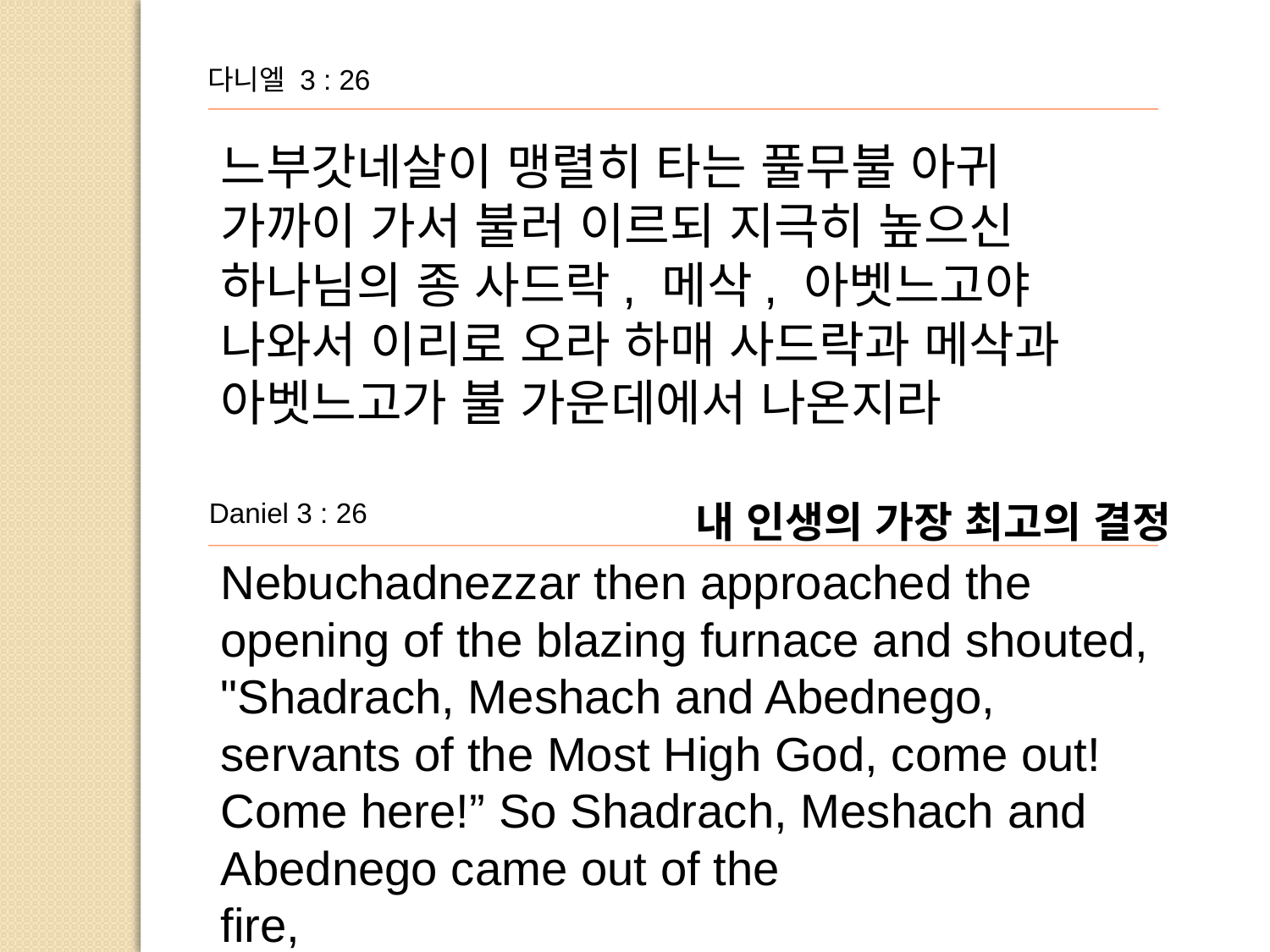

다니엘 3 : 26

느부갓네살이 맹렬히 타는 풀무불 아귀 가까이 가서 불러 이르되 지극히 높으신 하나님의 종 사드락, 메삭, 아벳느고야 나와서 이리로 오라 하매 사드락과 메삭과
아벳느고가 불 가운데에서 나온지라
Daniel 3 : 26
내 인생의 가장 최고의 결정

Nebuchadnezzar then approached the opening of the blazing furnace and shouted, "Shadrach, Meshach and Abednego, servants of the Most High God, come out! Come here!” So Shadrach, Meshach and Abednego came out of the
fire,